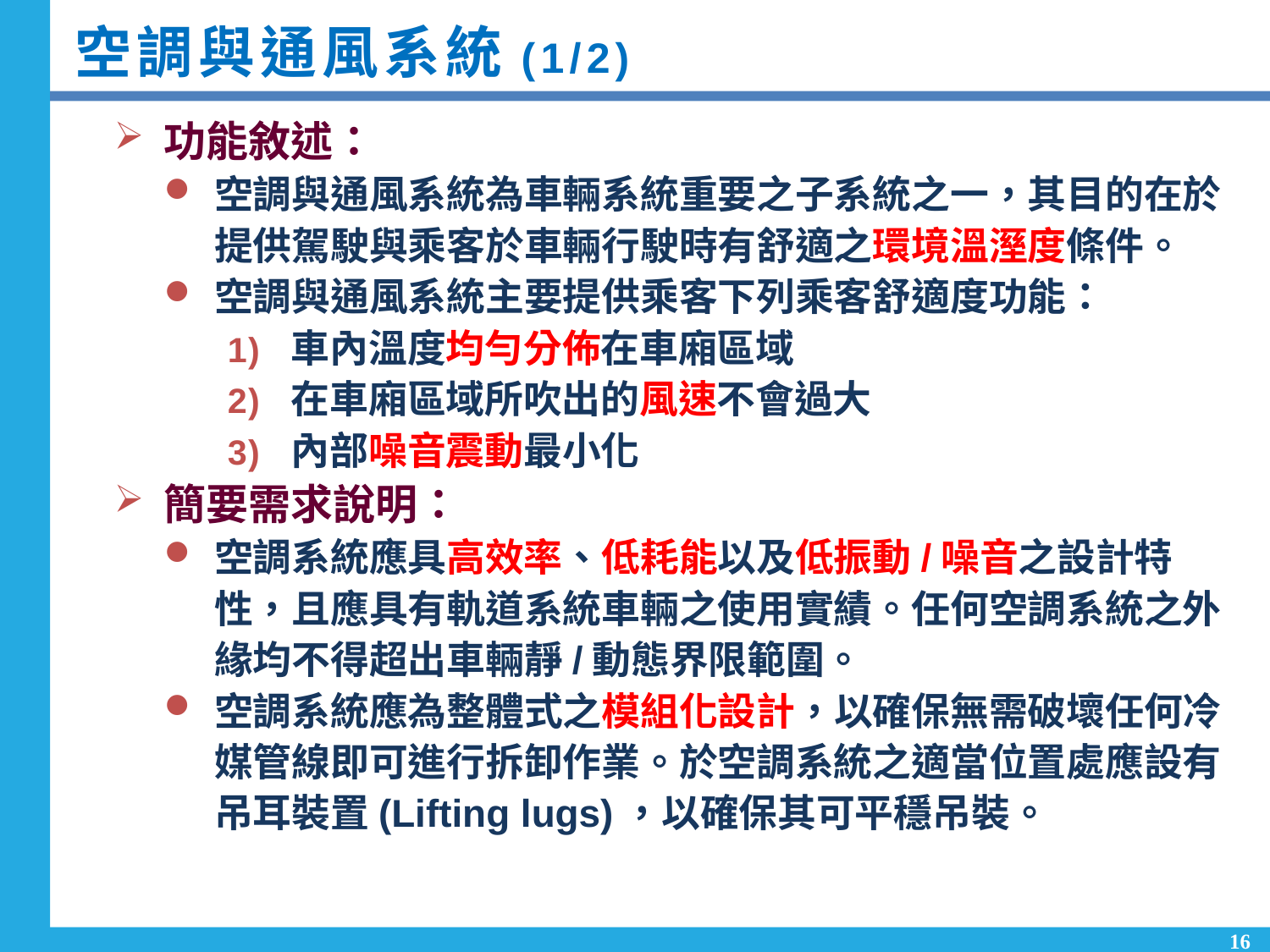

# 空調與通風系統(1/2)
功能敘述：
空調與通風系統為車輛系統重要之子系統之一，其目的在於提供駕駛與乘客於車輛行駛時有舒適之環境溫溼度條件。
空調與通風系統主要提供乘客下列乘客舒適度功能：
車內溫度均勻分佈在車廂區域
在車廂區域所吹出的風速不會過大
內部噪音震動最小化
簡要需求說明：
空調系統應具高效率、低耗能以及低振動/噪音之設計特性，且應具有軌道系統車輛之使用實績。任何空調系統之外緣均不得超出車輛靜/動態界限範圍。
空調系統應為整體式之模組化設計，以確保無需破壞任何冷媒管線即可進行拆卸作業。於空調系統之適當位置處應設有吊耳裝置(Lifting lugs)，以確保其可平穩吊裝。